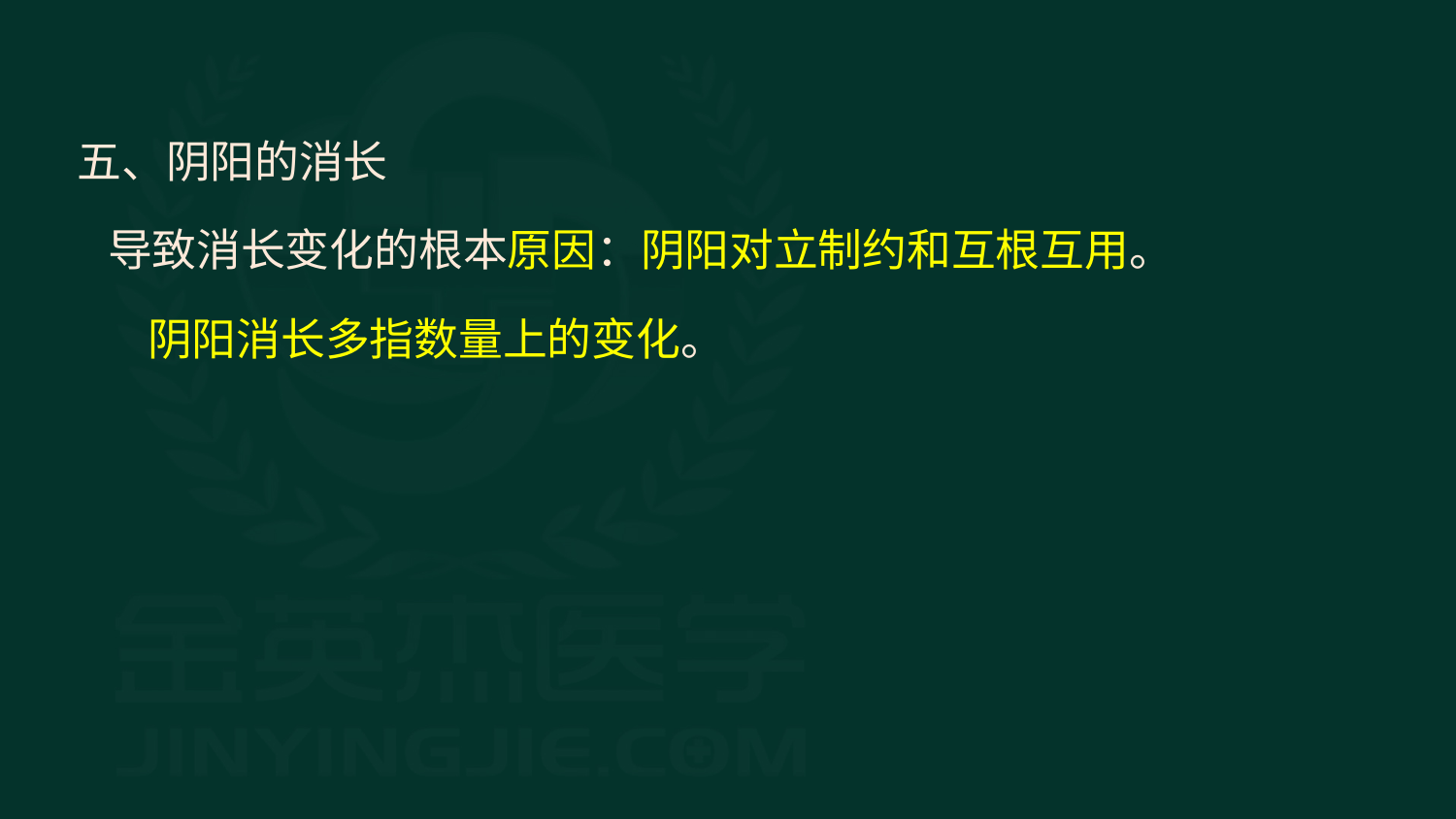

五、阴阳的消长
  导致消长变化的根本原因：阴阳对立制约和互根互用。
      阴阳消长多指数量上的变化。